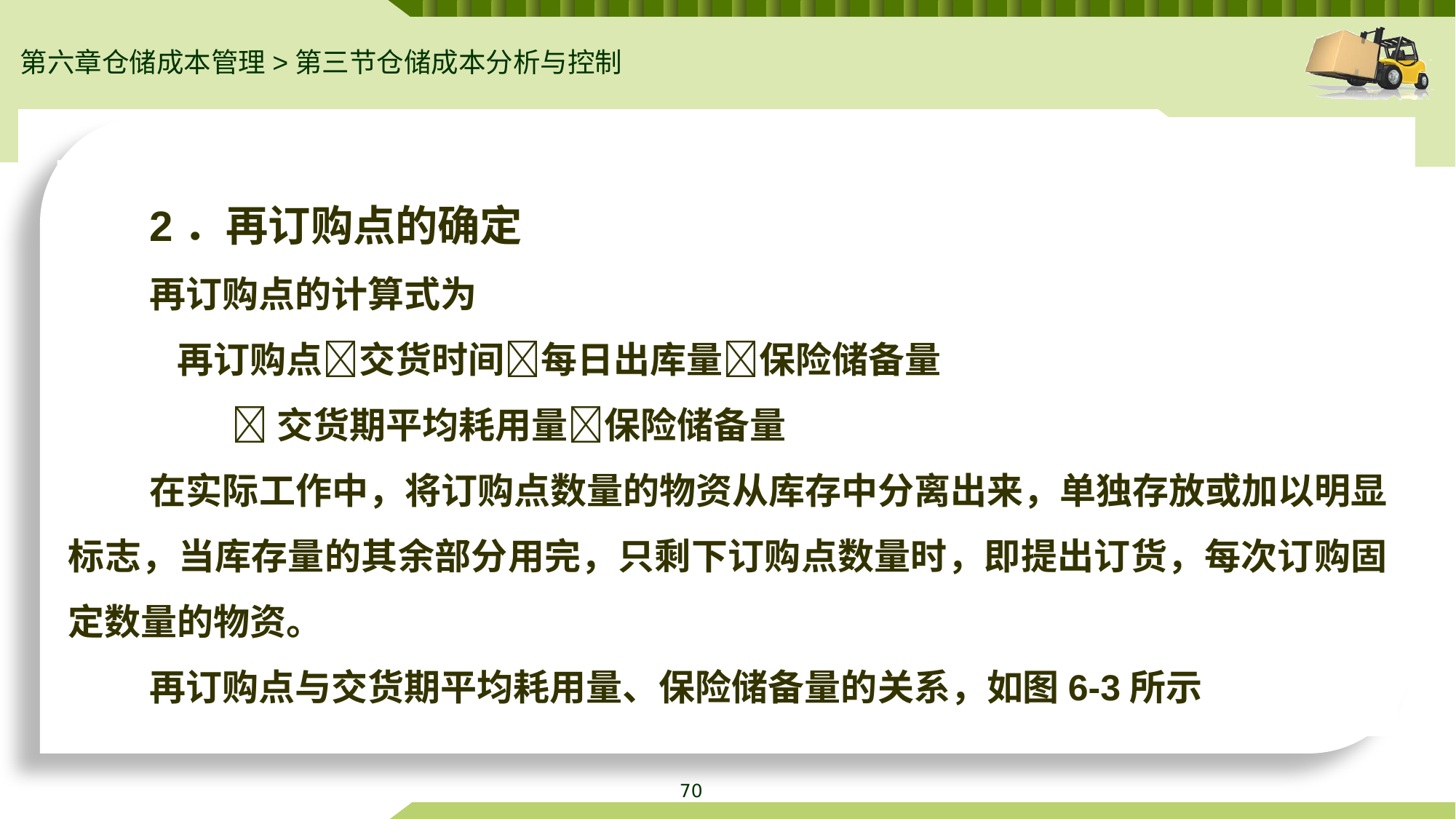

第六章仓储成本管理>第三节仓储成本分析与控制
2．再订购点的确定
再订购点的计算式为
	再订购点=交货时间×每日出库量+保险储备量
          =交货期平均耗用量+保险储备量
在实际工作中，将订购点数量的物资从库存中分离出来，单独存放或加以明显标志，当库存量的其余部分用完，只剩下订购点数量时，即提出订货，每次订购固定数量的物资。
再订购点与交货期平均耗用量、保险储备量的关系，如图6-3所示